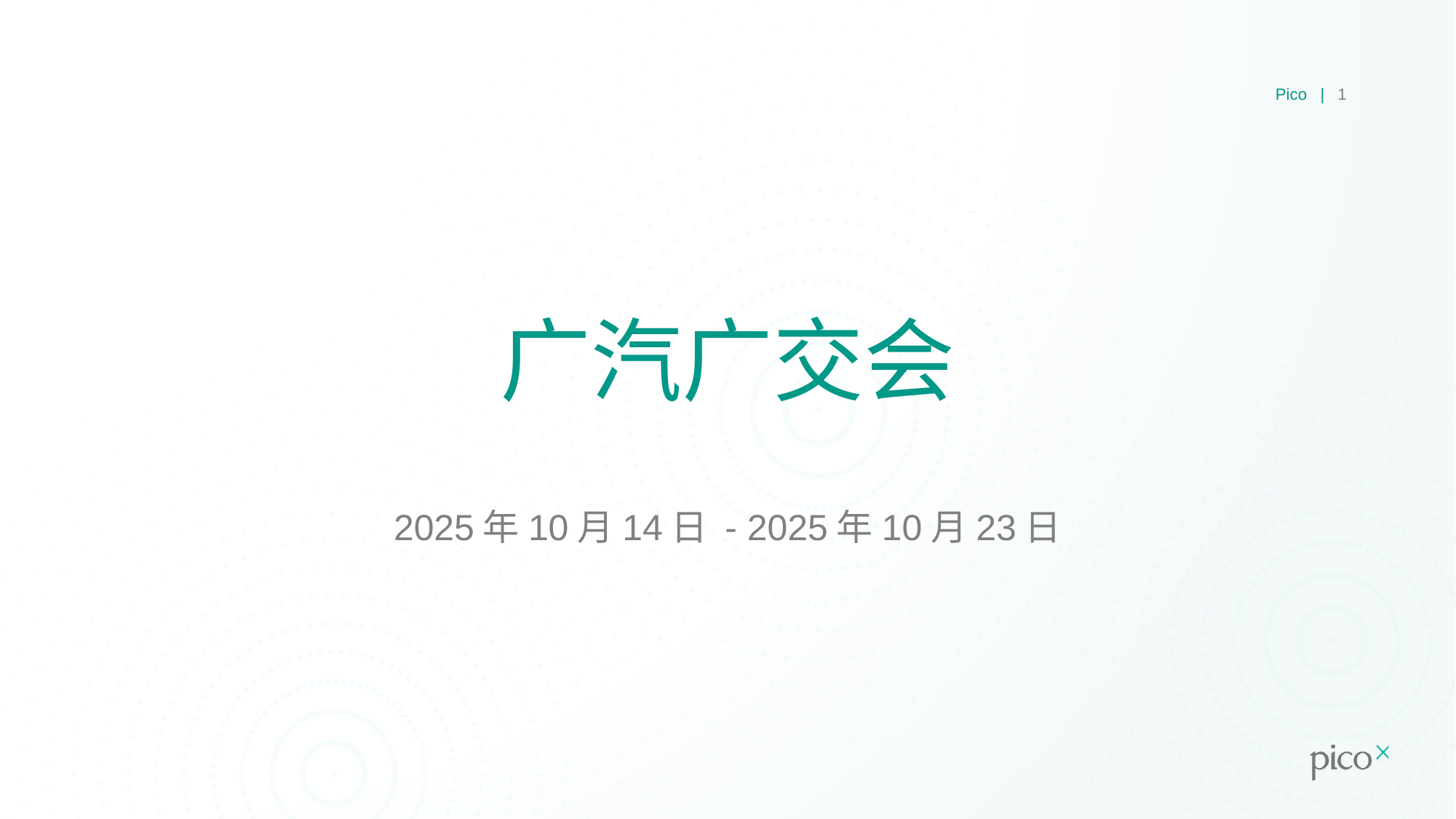

Pico   |
1
# 广汽广交会
2025年10月14日 - 2025年10月23日